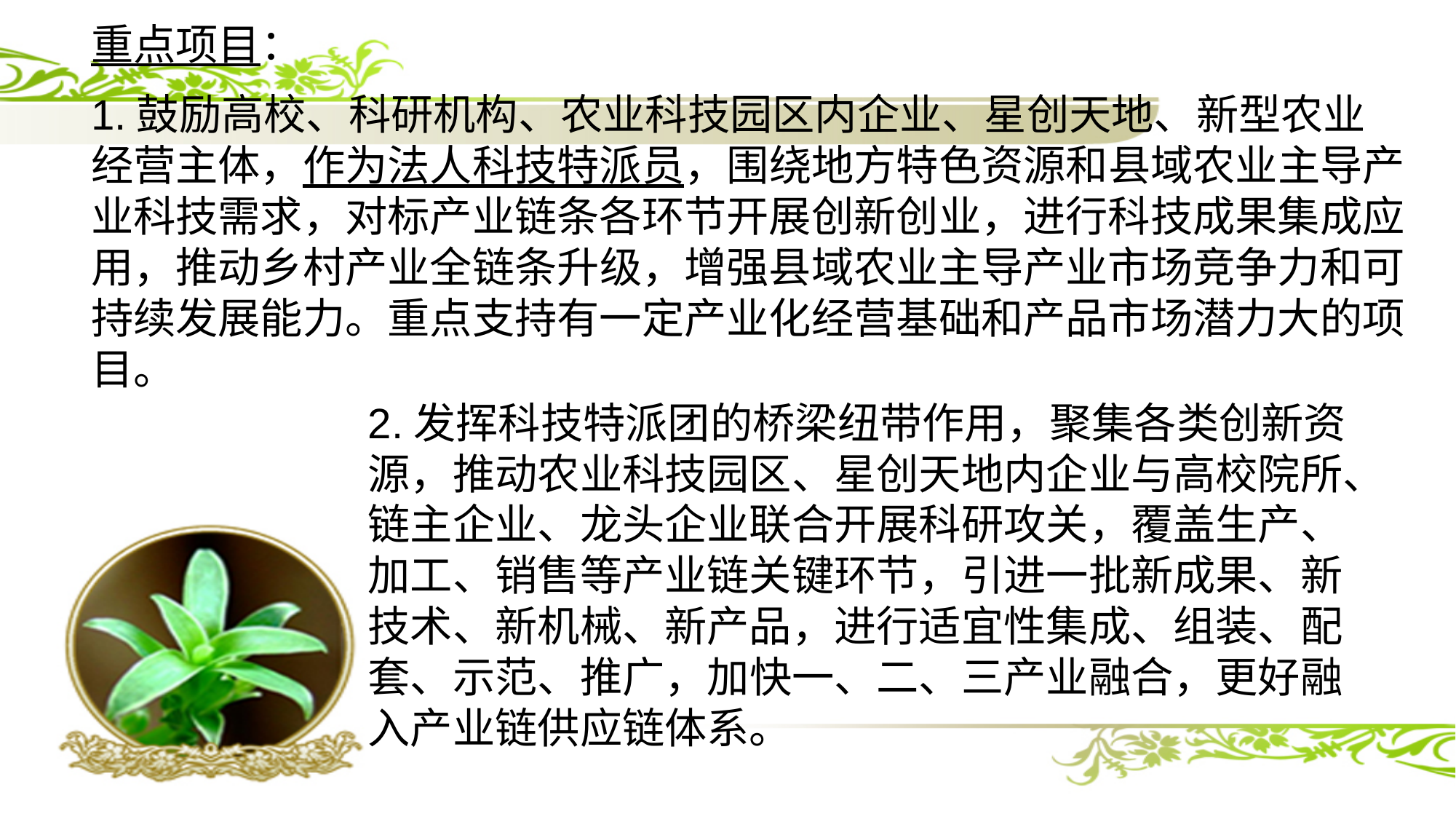

重点项目：
1.鼓励高校、科研机构、农业科技园区内企业、星创天地、新型农业经营主体，作为法人科技特派员，围绕地方特色资源和县域农业主导产业科技需求，对标产业链条各环节开展创新创业，进行科技成果集成应用，推动乡村产业全链条升级，增强县域农业主导产业市场竞争力和可持续发展能力。重点支持有一定产业化经营基础和产品市场潜力大的项目。

2.发挥科技特派团的桥梁纽带作用，聚集各类创新资源，推动农业科技园区、星创天地内企业与高校院所、链主企业、龙头企业联合开展科研攻关，覆盖生产、加工、销售等产业链关键环节，引进一批新成果、新技术、新机械、新产品，进行适宜性集成、组装、配套、示范、推广，加快一、二、三产业融合，更好融入产业链供应链体系。